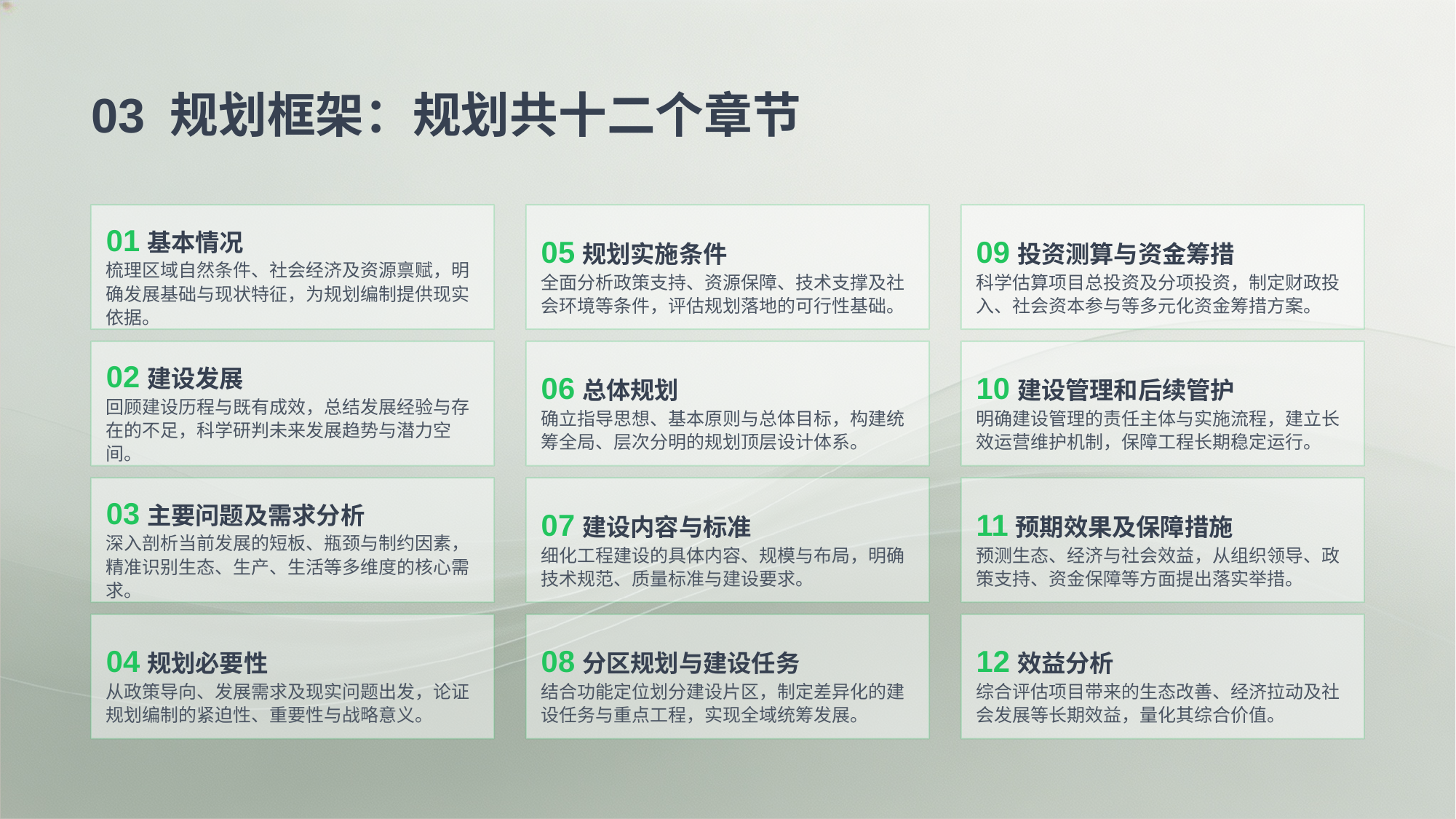

03 规划框架：规划共十二个章节

01基本情况
梳理区域自然条件、社会经济及资源禀赋，明确发展基础与现状特征，为规划编制提供现实依据。
05规划实施条件
全面分析政策支持、资源保障、技术支撑及社会环境等条件，评估规划落地的可行性基础。
09投资测算与资金筹措
科学估算项目总投资及分项投资，制定财政投入、社会资本参与等多元化资金筹措方案。

02建设发展
回顾建设历程与既有成效，总结发展经验与存在的不足，科学研判未来发展趋势与潜力空间。
06总体规划
确立指导思想、基本原则与总体目标，构建统筹全局、层次分明的规划顶层设计体系。
10建设管理和后续管护
明确建设管理的责任主体与实施流程，建立长效运营维护机制，保障工程长期稳定运行。

03主要问题及需求分析
深入剖析当前发展的短板、瓶颈与制约因素，精准识别生态、生产、生活等多维度的核心需求。
07建设内容与标准
细化工程建设的具体内容、规模与布局，明确技术规范、质量标准与建设要求。
11预期效果及保障措施
预测生态、经济与社会效益，从组织领导、政策支持、资金保障等方面提出落实举措。

04规划必要性
从政策导向、发展需求及现实问题出发，论证规划编制的紧迫性、重要性与战略意义。
08分区规划与建设任务
结合功能定位划分建设片区，制定差异化的建设任务与重点工程，实现全域统筹发展。
12效益分析
综合评估项目带来的生态改善、经济拉动及社会发展等长期效益，量化其综合价值。